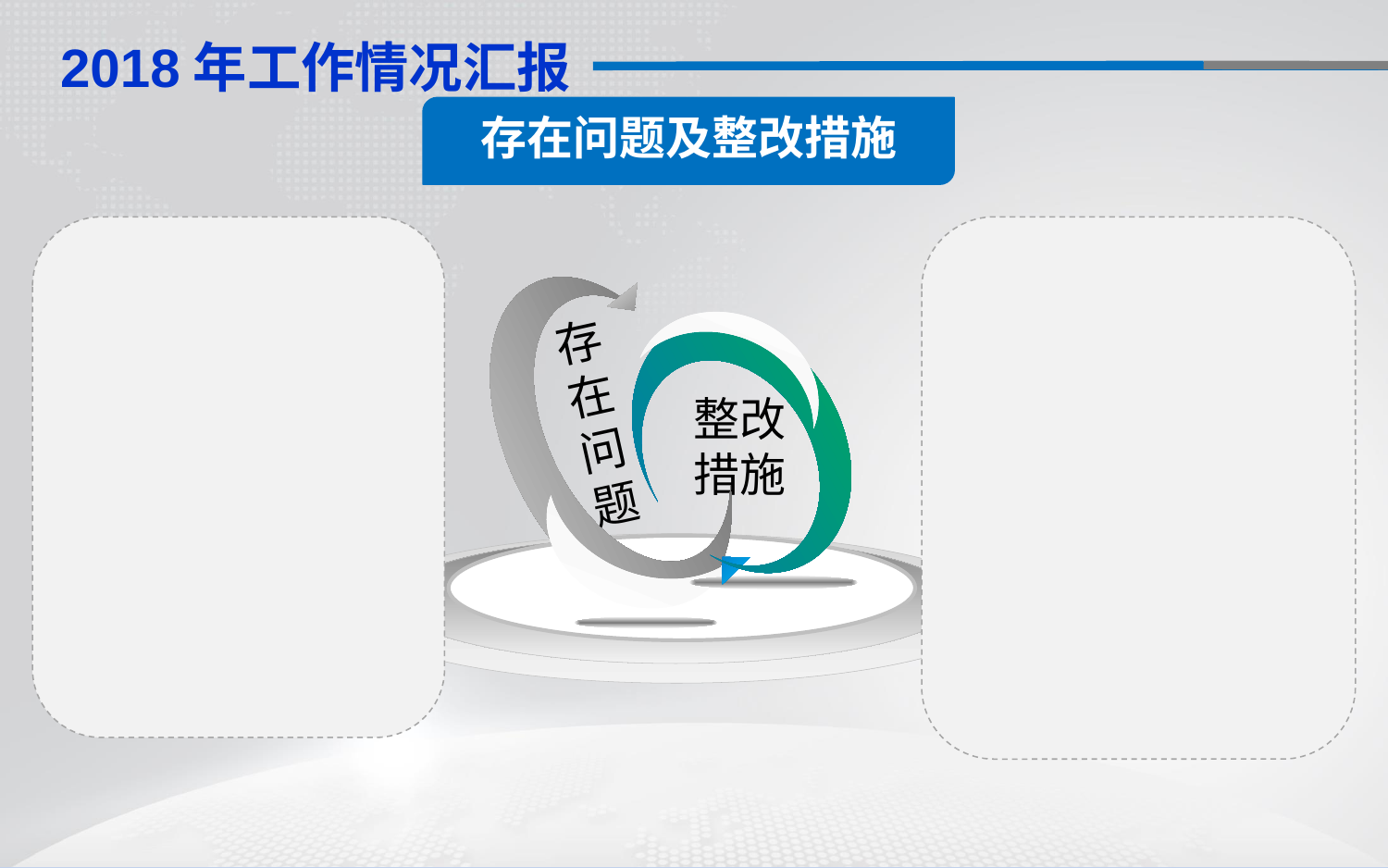

存在问题及整改措施

存
在
问
题

整改
措施